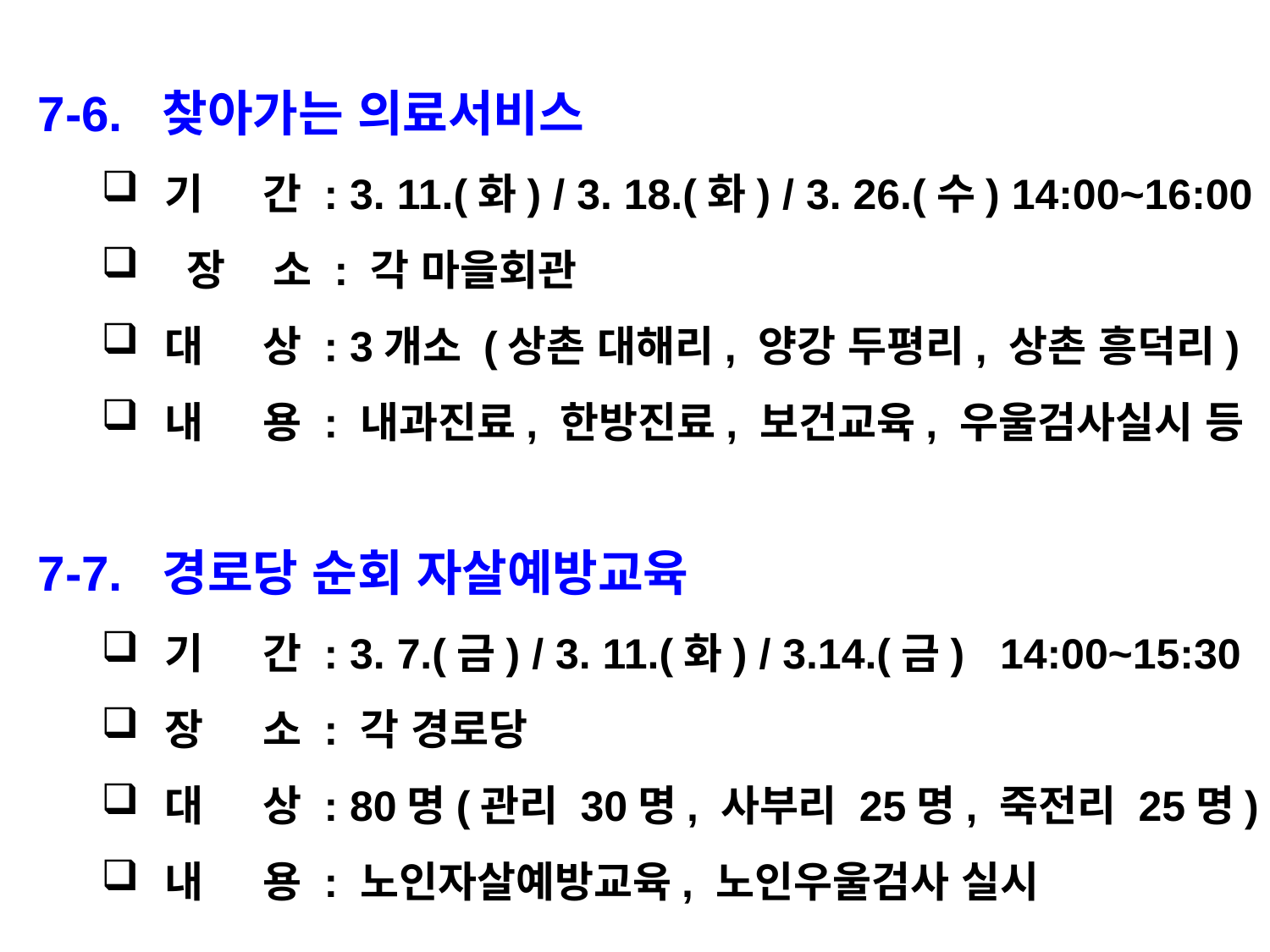

7-6.  찾아가는 의료서비스
기     간 : 3. 11.(화) / 3. 18.(화) / 3. 26.(수) 14:00~16:00
 장    소 : 각 마을회관
대     상 : 3개소 (상촌 대해리, 양강 두평리, 상촌 흥덕리)
내     용 : 내과진료, 한방진료, 보건교육, 우울검사실시 등

7-7.  경로당 순회 자살예방교육
기     간 : 3. 7.(금) / 3. 11.(화) / 3.14.(금)   14:00~15:30
장     소 : 각 경로당
대     상 : 80명(관리 30명, 사부리 25명, 죽전리 25명)
내     용 : 노인자살예방교육, 노인우울검사 실시